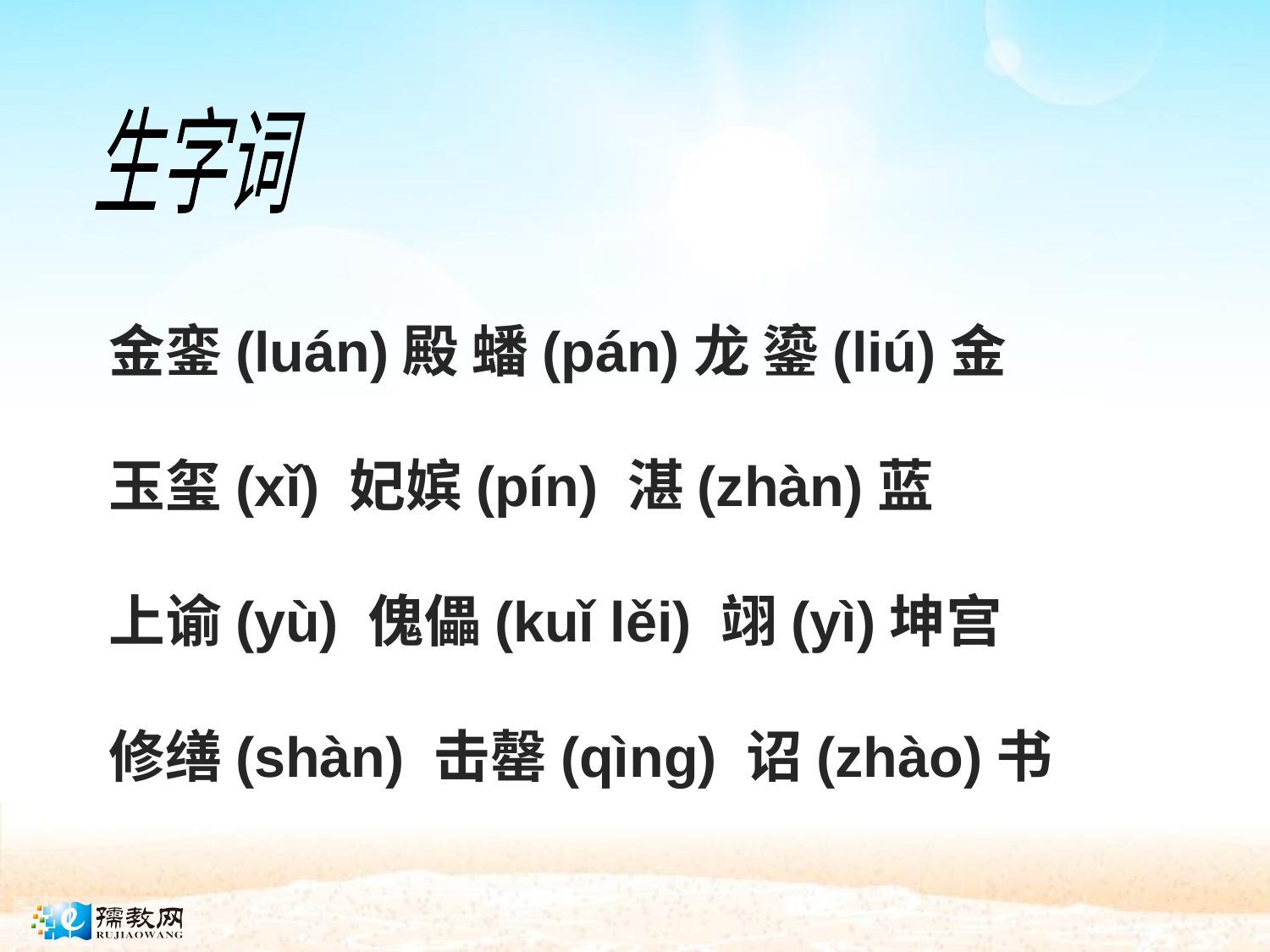

生字词
金銮(luán)殿 蟠(pán)龙 鎏(liú)金
玉玺(xǐ) 妃嫔(pín) 湛(zhàn)蓝
上谕(yù) 傀儡(kuǐ lěi) 翊(yì)坤宫
修缮(shàn) 击罄(qìnɡ) 诏(zhào)书